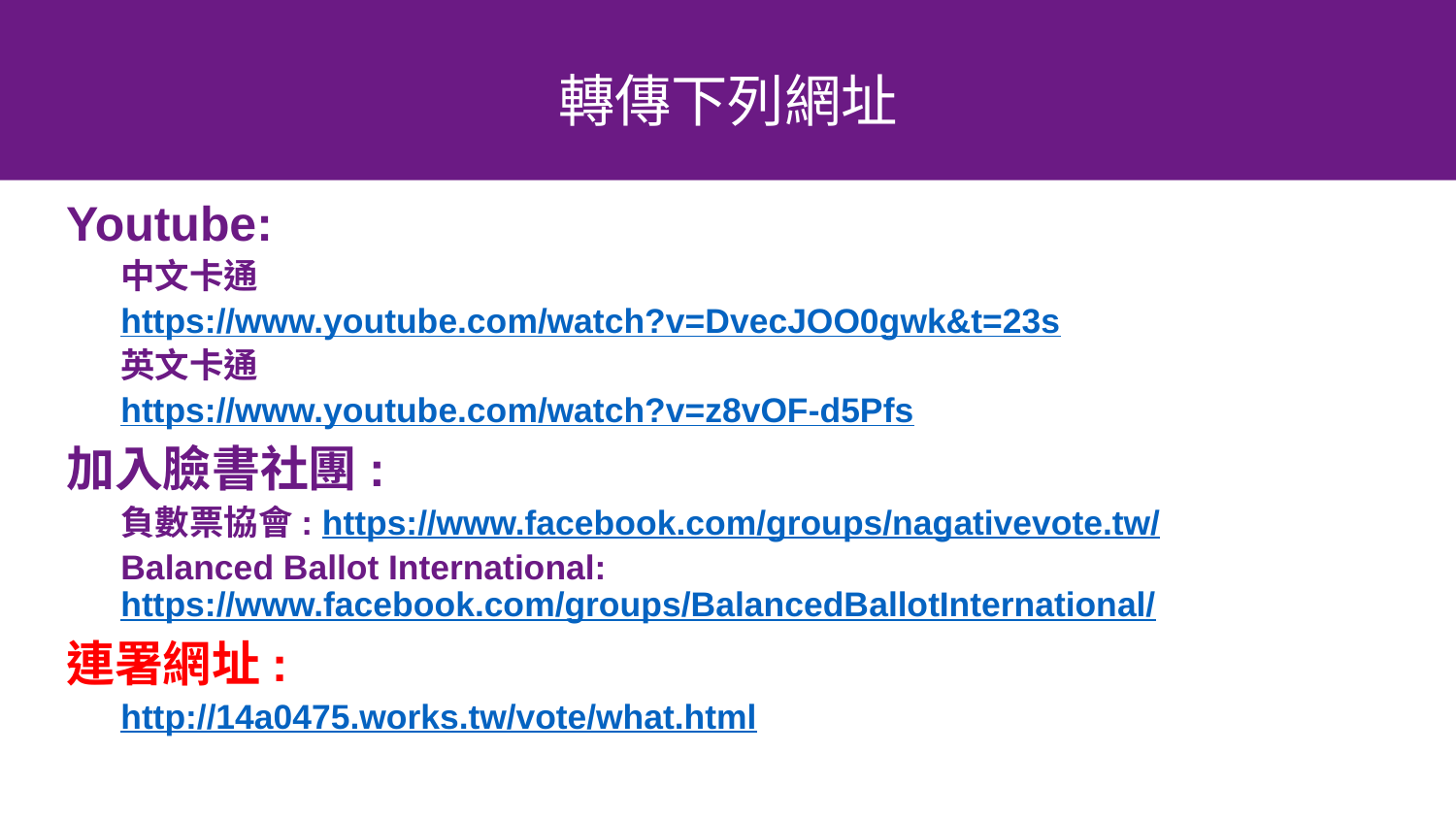

# 轉傳下列網址
Youtube:
中文卡通
https://www.youtube.com/watch?v=DvecJOO0gwk&t=23s
英文卡通
https://www.youtube.com/watch?v=z8vOF-d5Pfs
加入臉書社團:
負數票協會: https://www.facebook.com/groups/nagativevote.tw/
Balanced Ballot International: https://www.facebook.com/groups/BalancedBallotInternational/
連署網址:
http://14a0475.works.tw/vote/what.html